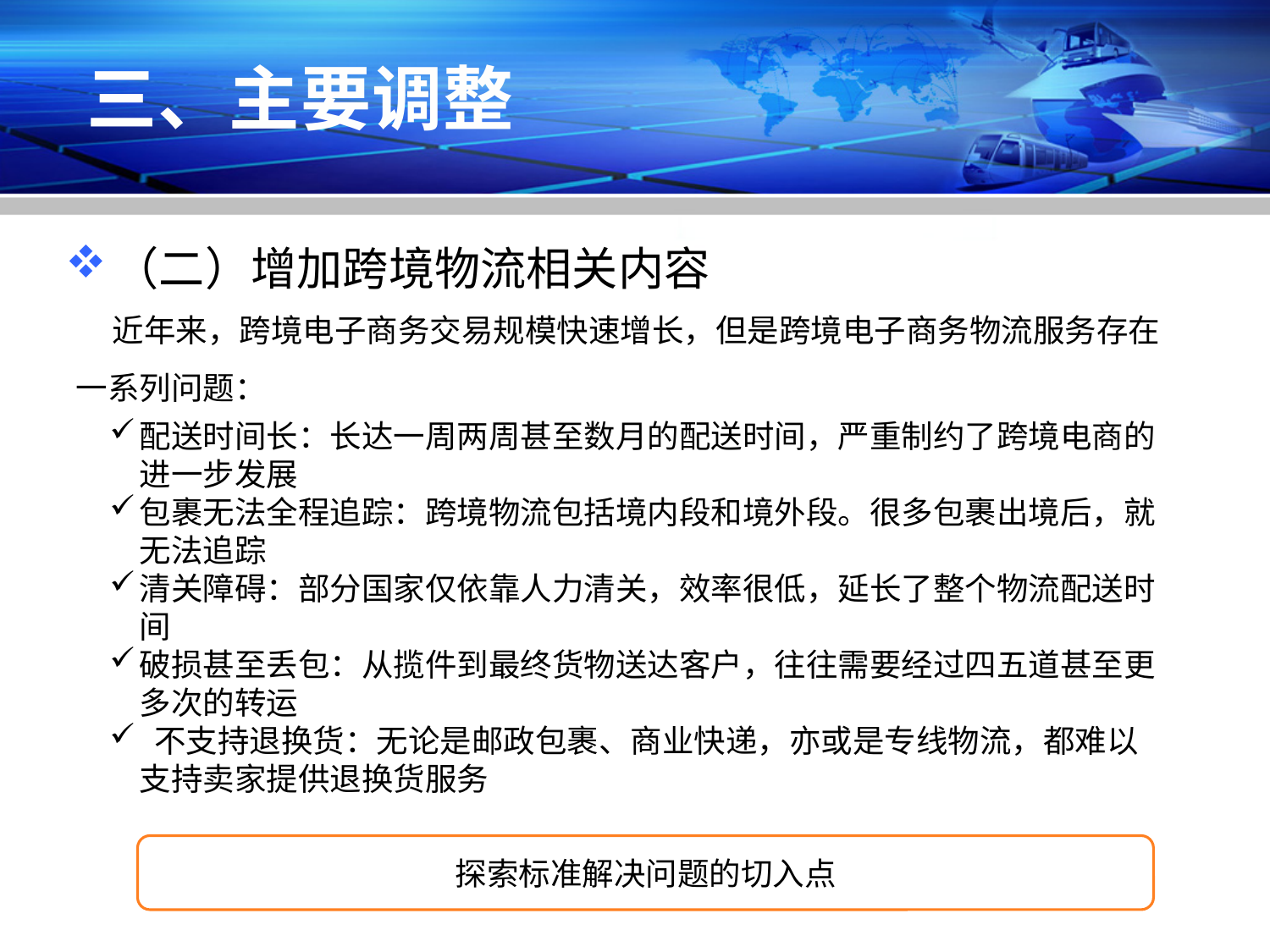

# 三、主要调整
（二）增加跨境物流相关内容
    近年来，跨境电子商务交易规模快速增长，但是跨境电子商务物流服务存在一系列问题：
配送时间长：长达一周两周甚至数月的配送时间，严重制约了跨境电商的进一步发展
包裹无法全程追踪：跨境物流包括境内段和境外段。很多包裹出境后，就无法追踪
清关障碍：部分国家仅依靠人力清关，效率很低，延长了整个物流配送时间
破损甚至丢包：从揽件到最终货物送达客户，往往需要经过四五道甚至更多次的转运
 不支持退换货：无论是邮政包裹、商业快递，亦或是专线物流，都难以支持卖家提供退换货服务

探索标准解决问题的切入点